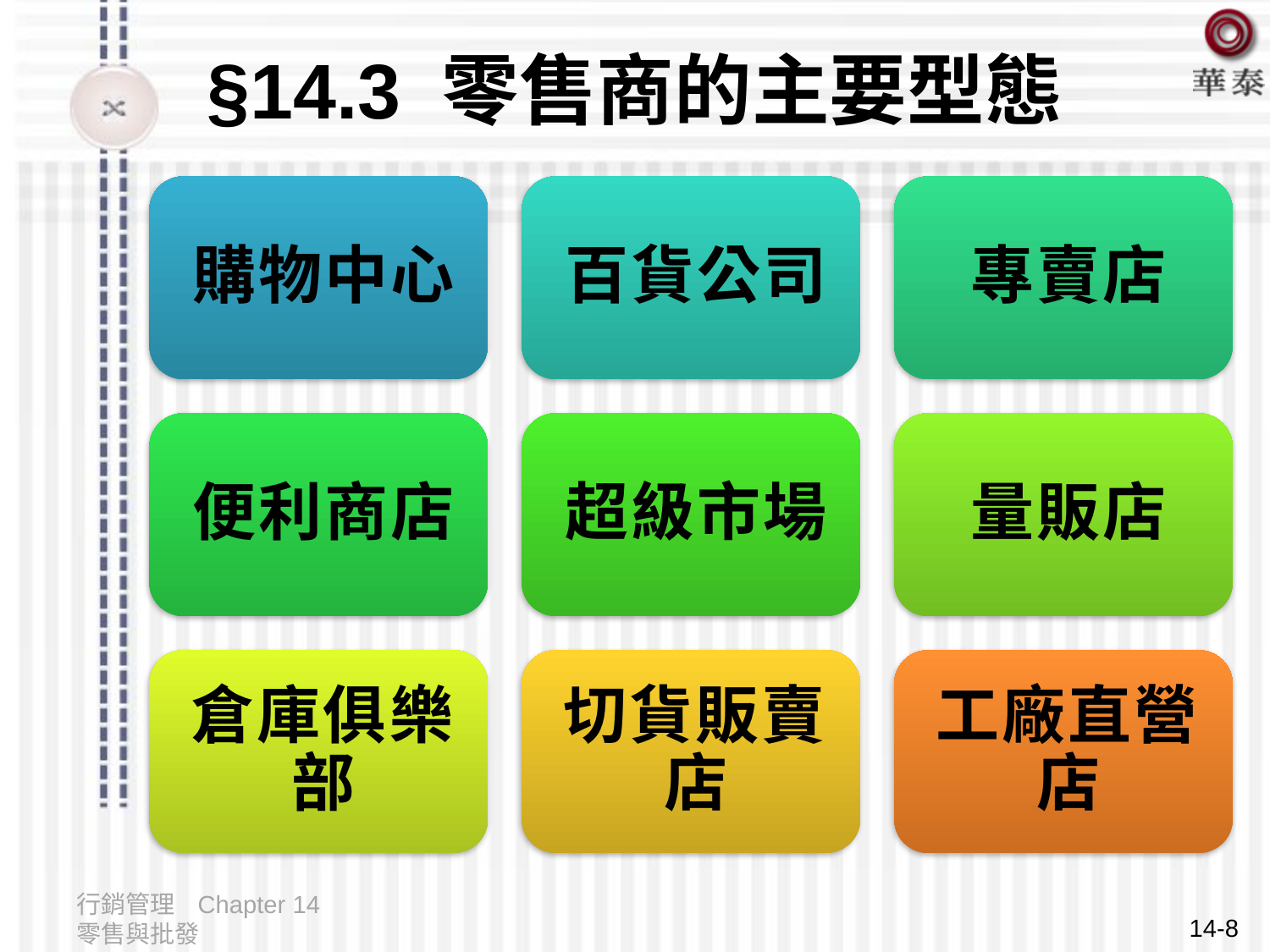

# §14.3 零售商的主要型態
購物中心
百貨公司
專賣店
便利商店
超級市場
量販店
倉庫俱樂部
切貨販賣店
工廠直營店
行銷管理   Chapter 14   零售與批發
14-8